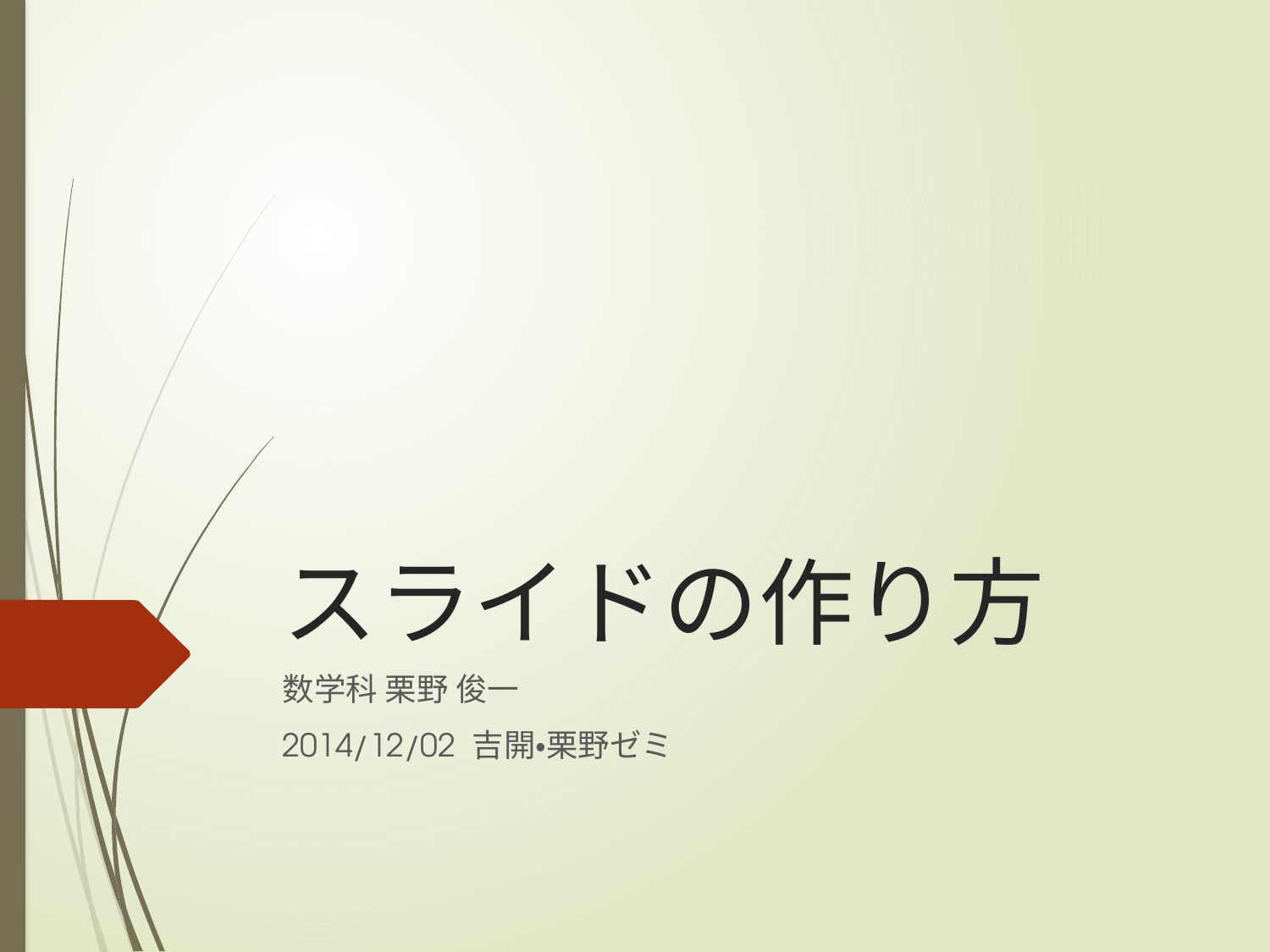

# スライドの作り方
数学科 栗野 俊一
2014/12/02 吉開・栗野ゼミ